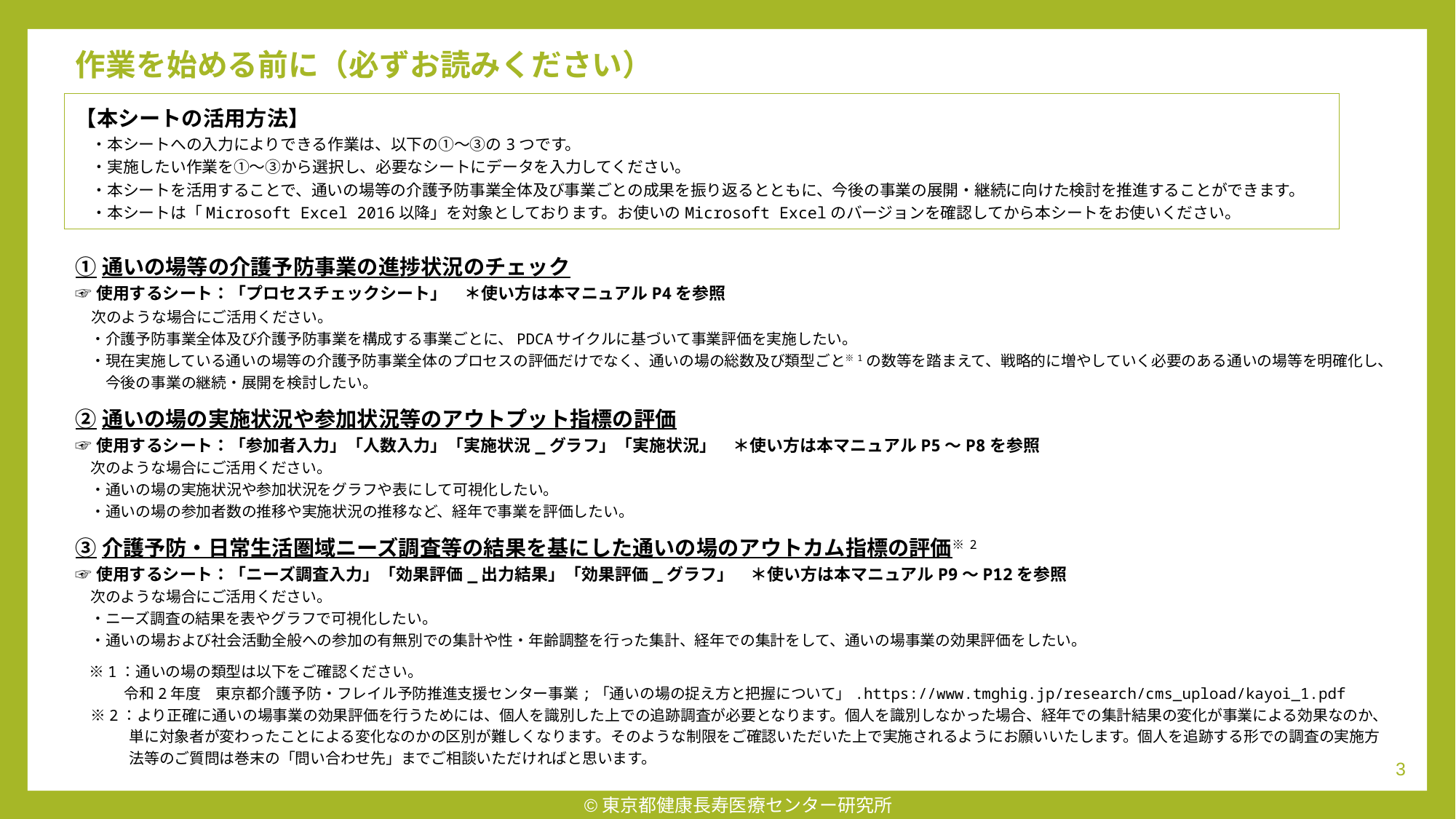

# 作業を始める前に（必ずお読みください）
【本シートの活用方法】
　・本シートへの入力によりできる作業は、以下の①～③の3つです。
　・実施したい作業を①～③から選択し、必要なシートにデータを入力してください。
　・本シートを活用することで、通いの場等の介護予防事業全体及び事業ごとの成果を振り返るとともに、今後の事業の展開・継続に向けた検討を推進することができます。
　・本シートは「Microsoft Excel 2016以降」を対象としております。お使いのMicrosoft Excelのバージョンを確認してから本シートをお使いください。
①通いの場等の介護予防事業の進捗状況のチェック
☞使用するシート：「プロセスチェックシート」　＊使い方は本マニュアルP4を参照
　次のような場合にご活用ください。
　・介護予防事業全体及び介護予防事業を構成する事業ごとに、PDCAサイクルに基づいて事業評価を実施したい。
　・現在実施している通いの場等の介護予防事業全体のプロセスの評価だけでなく、通いの場の総数及び類型ごと※1の数等を踏まえて、戦略的に増やしていく必要のある通いの場等を明確化し、
　　今後の事業の継続・展開を検討したい。
②通いの場の実施状況や参加状況等のアウトプット指標の評価
☞使用するシート：「参加者入力」「人数入力」「実施状況_グラフ」「実施状況」　＊使い方は本マニュアルP5～P8を参照
　次のような場合にご活用ください。
　・通いの場の実施状況や参加状況をグラフや表にして可視化したい。
　・通いの場の参加者数の推移や実施状況の推移など、経年で事業を評価したい。
③介護予防・日常生活圏域ニーズ調査等の結果を基にした通いの場のアウトカム指標の評価※2
☞使用するシート：「ニーズ調査入力」「効果評価_出力結果」「効果評価_グラフ」　＊使い方は本マニュアルP9～P12を参照
　次のような場合にご活用ください。
　・ニーズ調査の結果を表やグラフで可視化したい。
　・通いの場および社会活動全般への参加の有無別での集計や性・年齢調整を行った集計、経年での集計をして、通いの場事業の効果評価をしたい。
　※1：通いの場の類型は以下をご確認ください。
　　　 令和2年度　東京都介護予防・フレイル予防推進支援センター事業;「通いの場の捉え方と把握について」.https://www.tmghig.jp/research/cms_upload/kayoi_1.pdf
　※2：より正確に通いの場事業の効果評価を行うためには、個人を識別した上での追跡調査が必要となります。個人を識別しなかった場合、経年での集計結果の変化が事業による効果なのか、単に対象者が変わったことによる変化なのかの区別が難しくなります。そのような制限をご確認いただいた上で実施されるようにお願いいたします。個人を追跡する形での調査の実施方法等のご質問は巻末の「問い合わせ先」までご相談いただければと思います。
3
©東京都健康長寿医療センター研究所